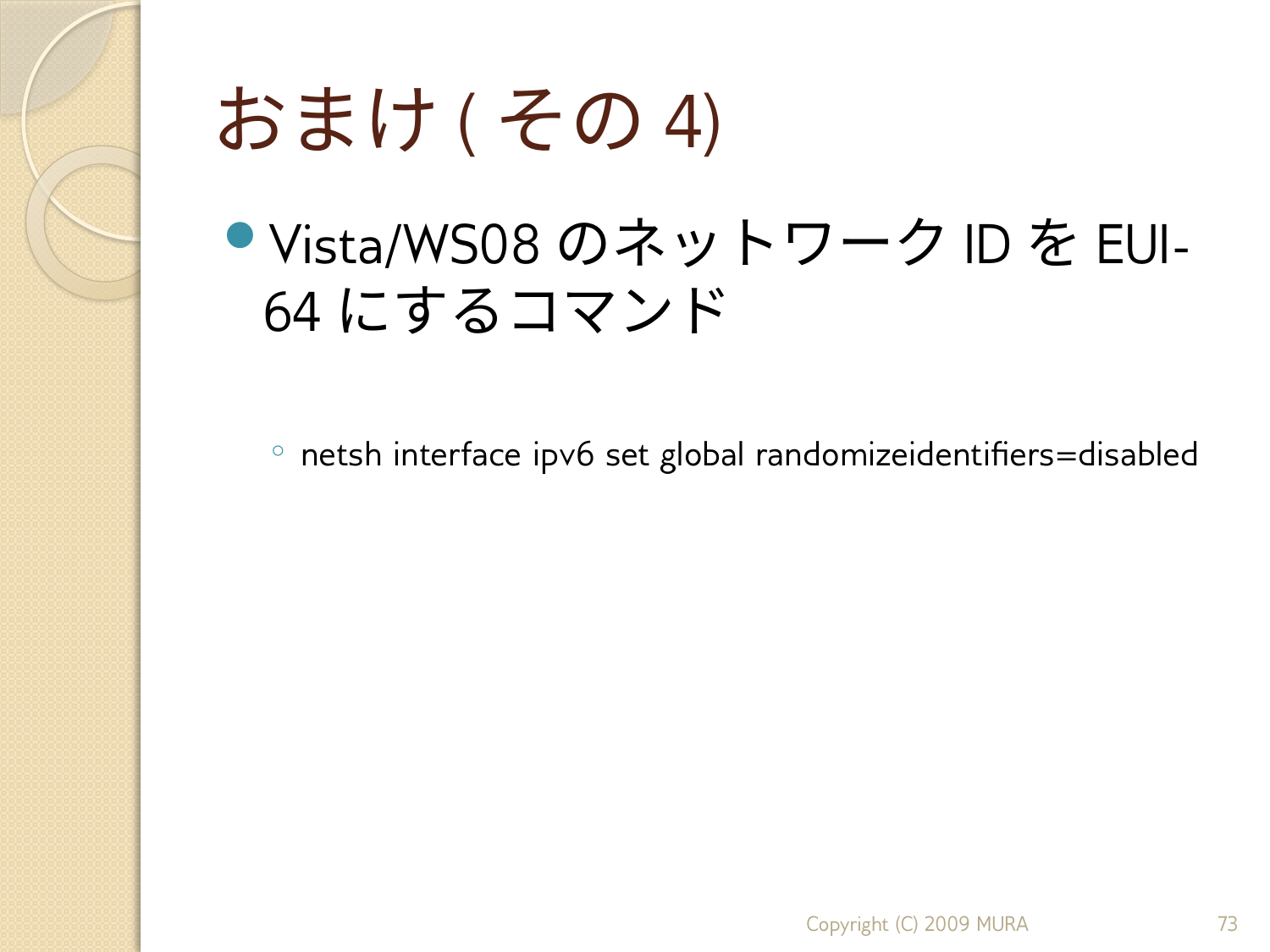

# おまけ(その4)
Vista/WS08のネットワークIDをEUI-64にするコマンド

netsh interface ipv6 set global randomizeidentifiers=disabled
Copyright (C) 2009 MURA
73